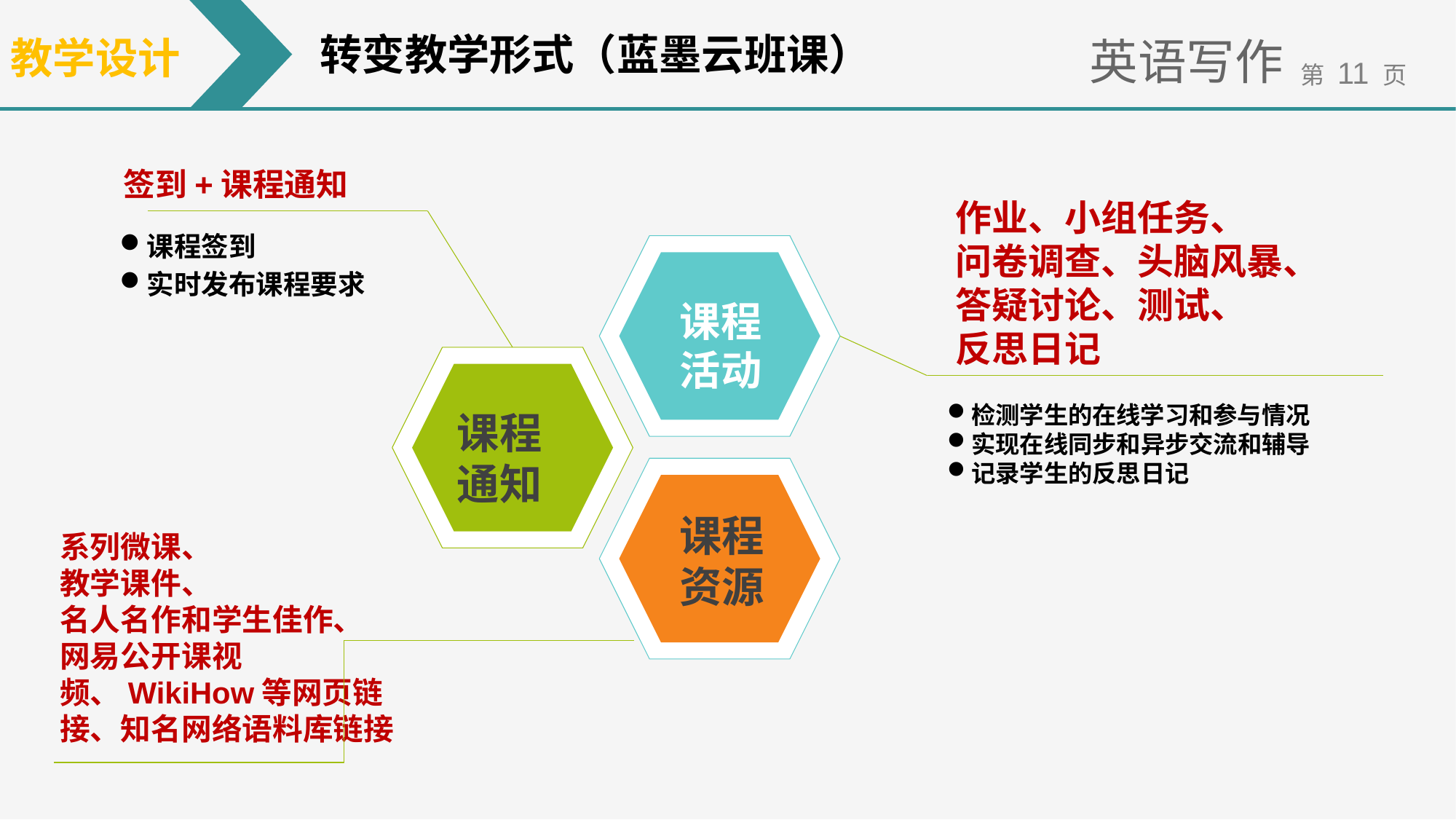

转变教学形式（蓝墨云班课）
教学设计
英语写作
签到+课程通知
作业、小组任务、
问卷调查、头脑风暴、答疑讨论、测试、
反思日记
课程签到
实时发布课程要求

课程活动

课程
活动

课程通知
检测学生的在线学习和参与情况
实现在线同步和异步交流和辅导
记录学生的反思日记

课程
资源
系列微课、
教学课件、
名人名作和学生佳作、
网易公开课视频、WikiHow等网页链接、知名网络语料库链接